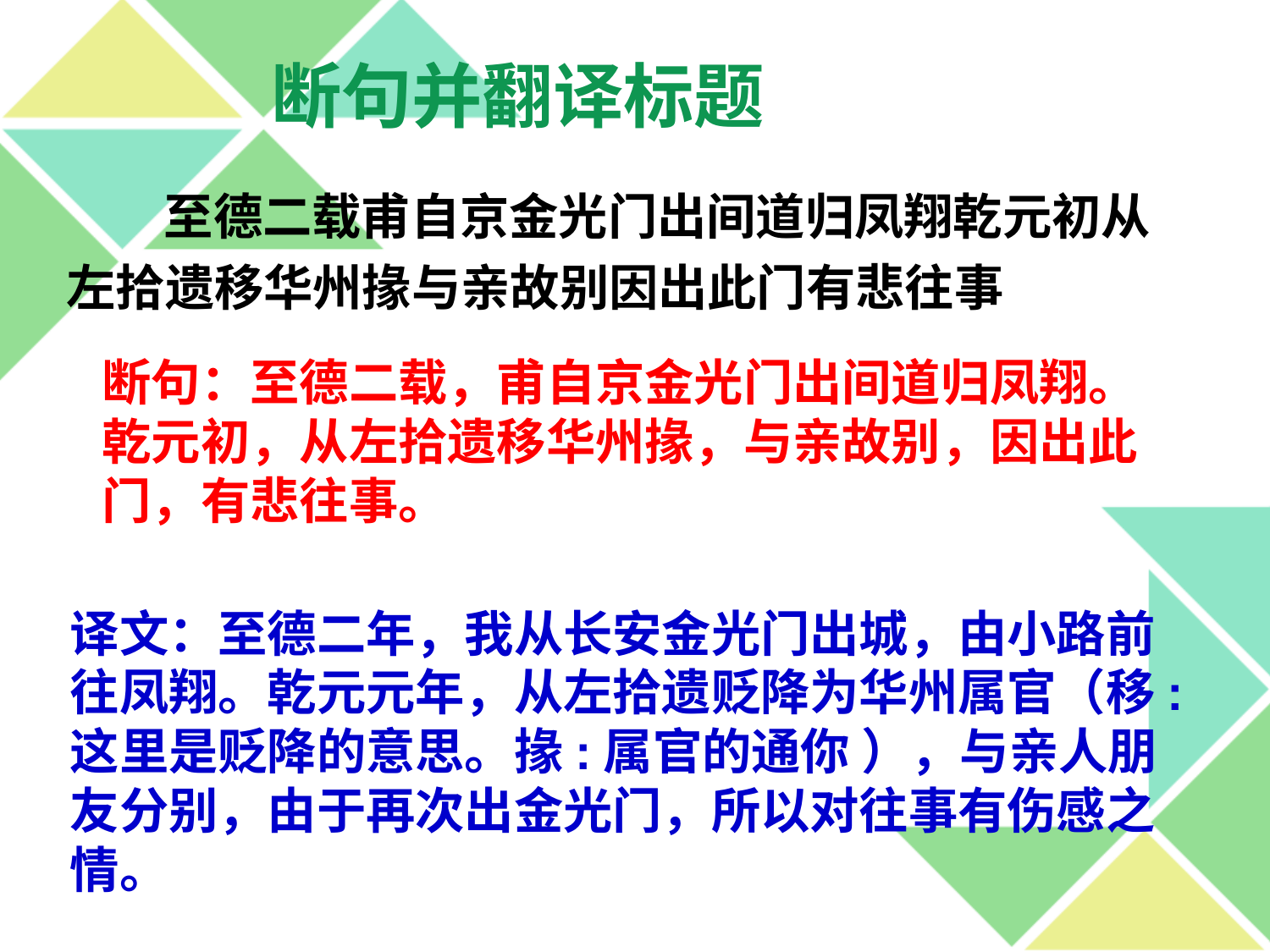

断句并翻译标题
        至德二载甫自京金光门出间道归凤翔乾元初从左拾遗移华州掾与亲故别因出此门有悲往事

断句：至德二载，甫自京金光门出间道归凤翔。乾元初，从左拾遗移华州掾，与亲故别，因出此门，有悲往事。
译文：至德二年，我从长安金光门出城，由小路前往凤翔。乾元元年，从左拾遗贬降为华州属官（移:这里是贬降的意思。掾:属官的通你 ），与亲人朋友分别，由于再次出金光门，所以对往事有伤感之情。